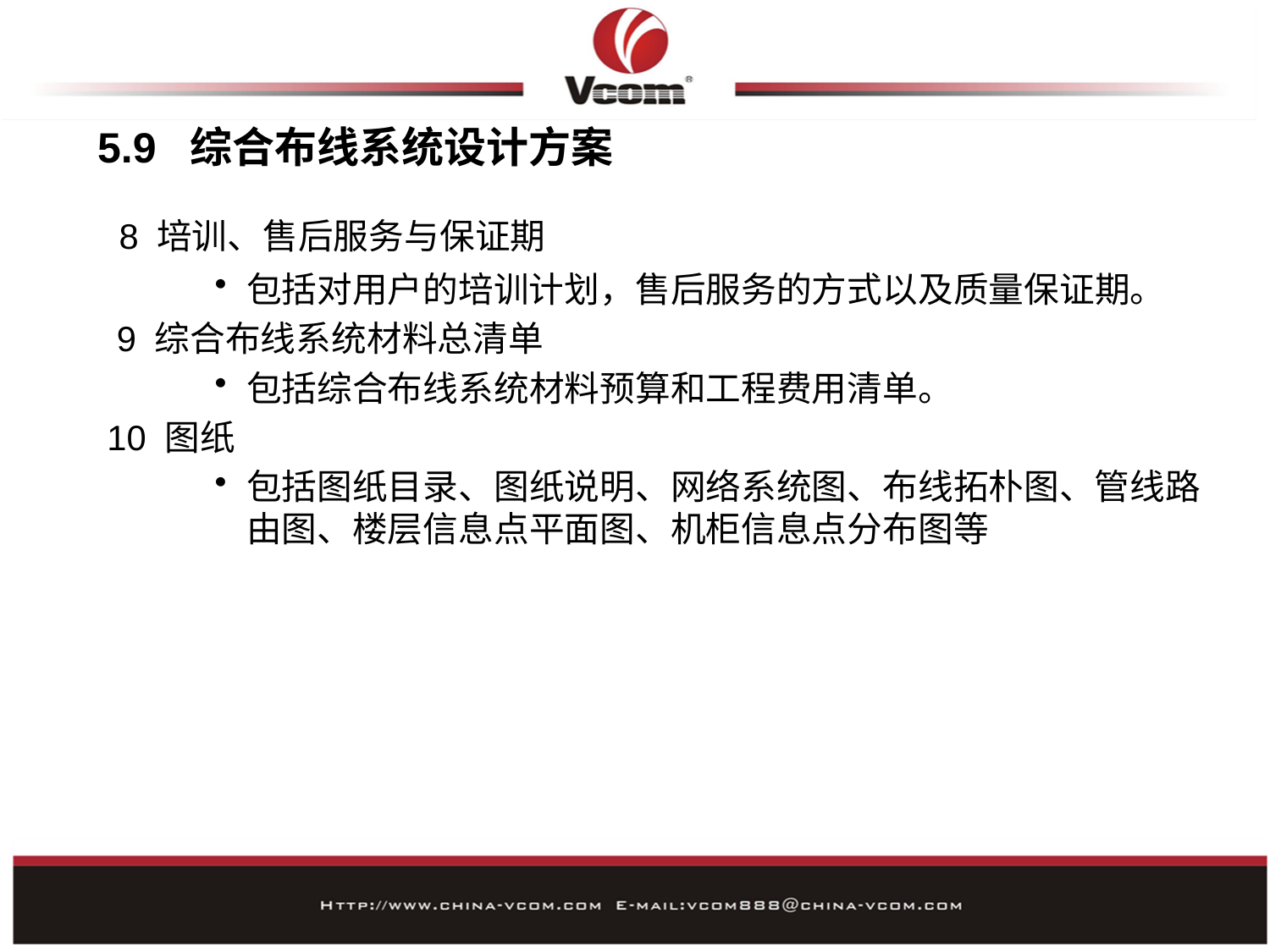

# 5.9  综合布线系统设计方案
  8 培训、售后服务与保证期
包括对用户的培训计划，售后服务的方式以及质量保证期。
   9 综合布线系统材料总清单
包括综合布线系统材料预算和工程费用清单。
  10 图纸
包括图纸目录、图纸说明、网络系统图、布线拓朴图、管线路由图、楼层信息点平面图、机柜信息点分布图等